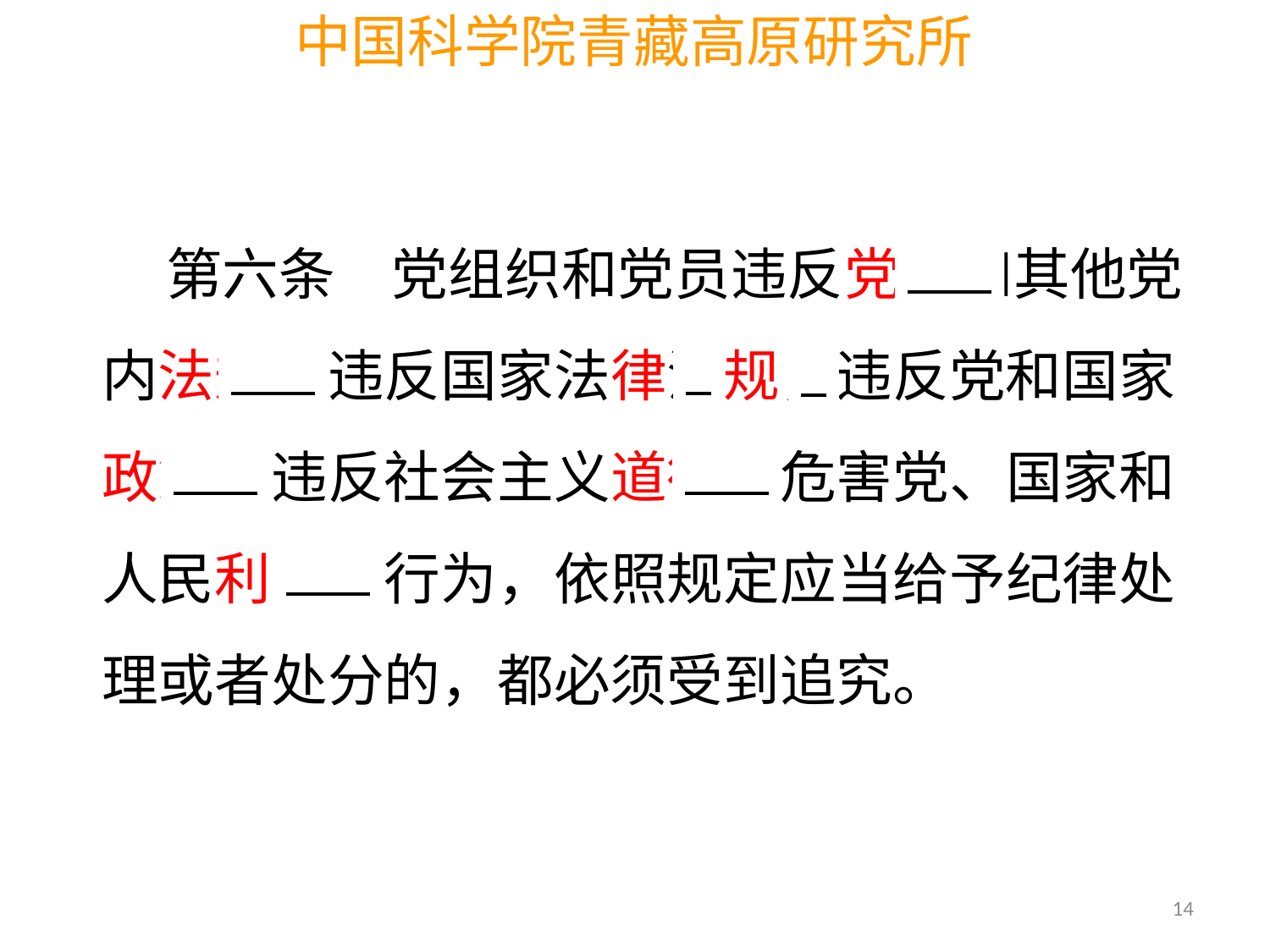

第六条　党组织和党员违反党章和其他党内法规，违反国家法律法规，违反党和国家政策，违反社会主义道德，危害党、国家和人民利益的行为，依照规定应当给予纪律处理或者处分的，都必须受到追究。

14